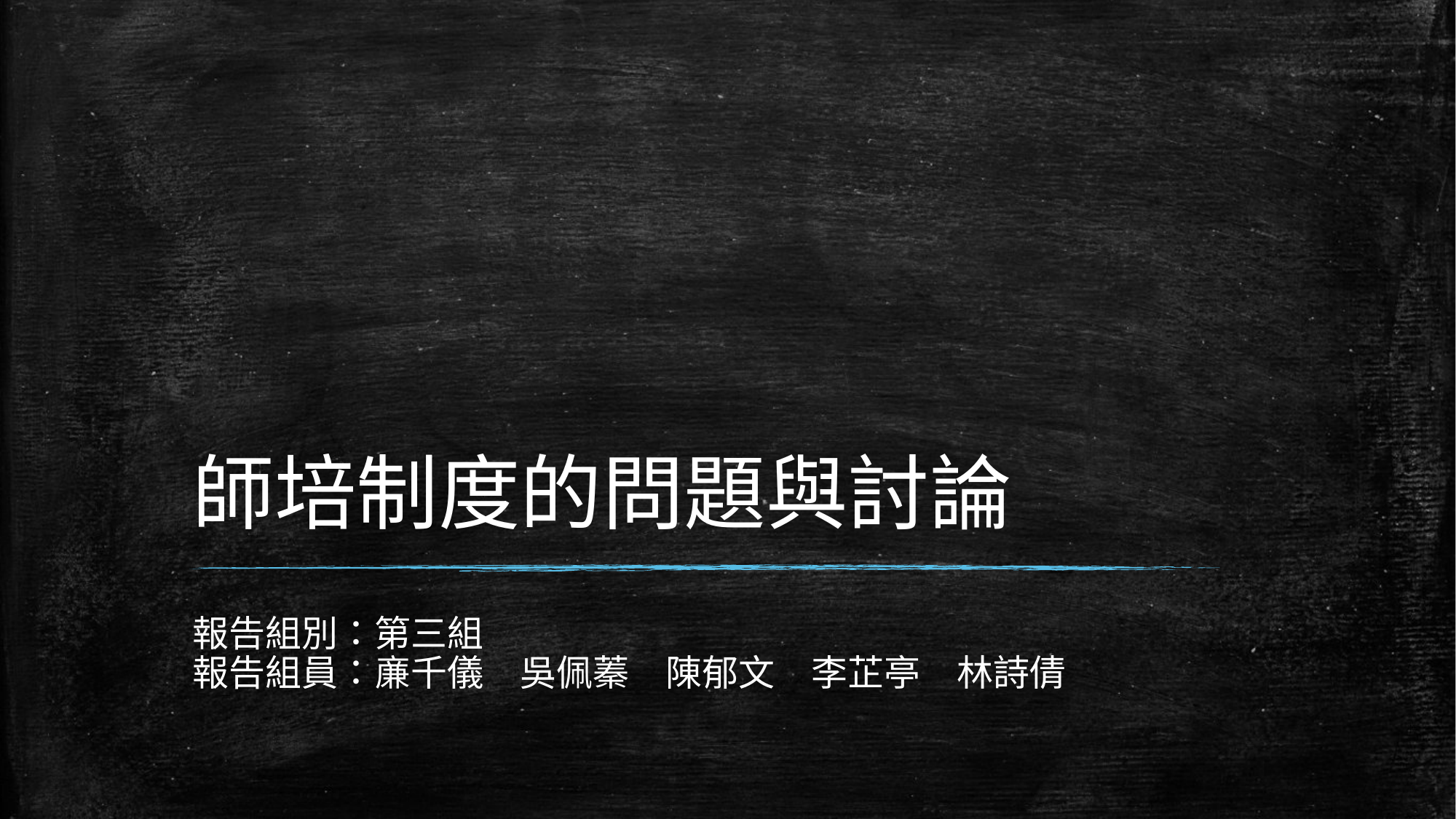

# 師培制度的問題與討論
報告組別：第三組
報告組員：亷千儀　吳佩蓁　陳郁文　李芷亭　林詩倩